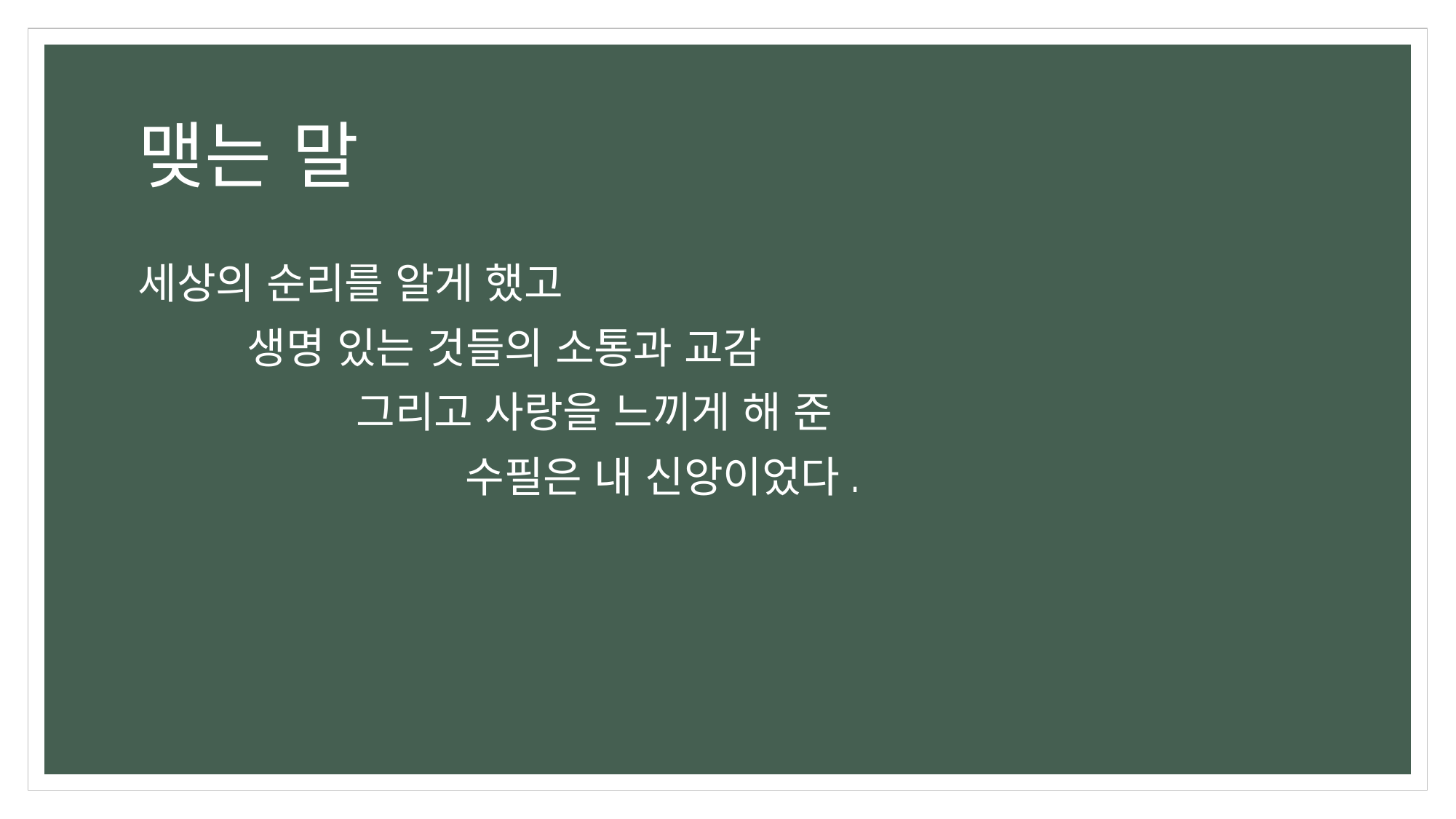

# 맺는 말
세상의 순리를 알게 했고
	생명 있는 것들의 소통과 교감
		그리고 사랑을 느끼게 해 준
			수필은 내 신앙이었다.